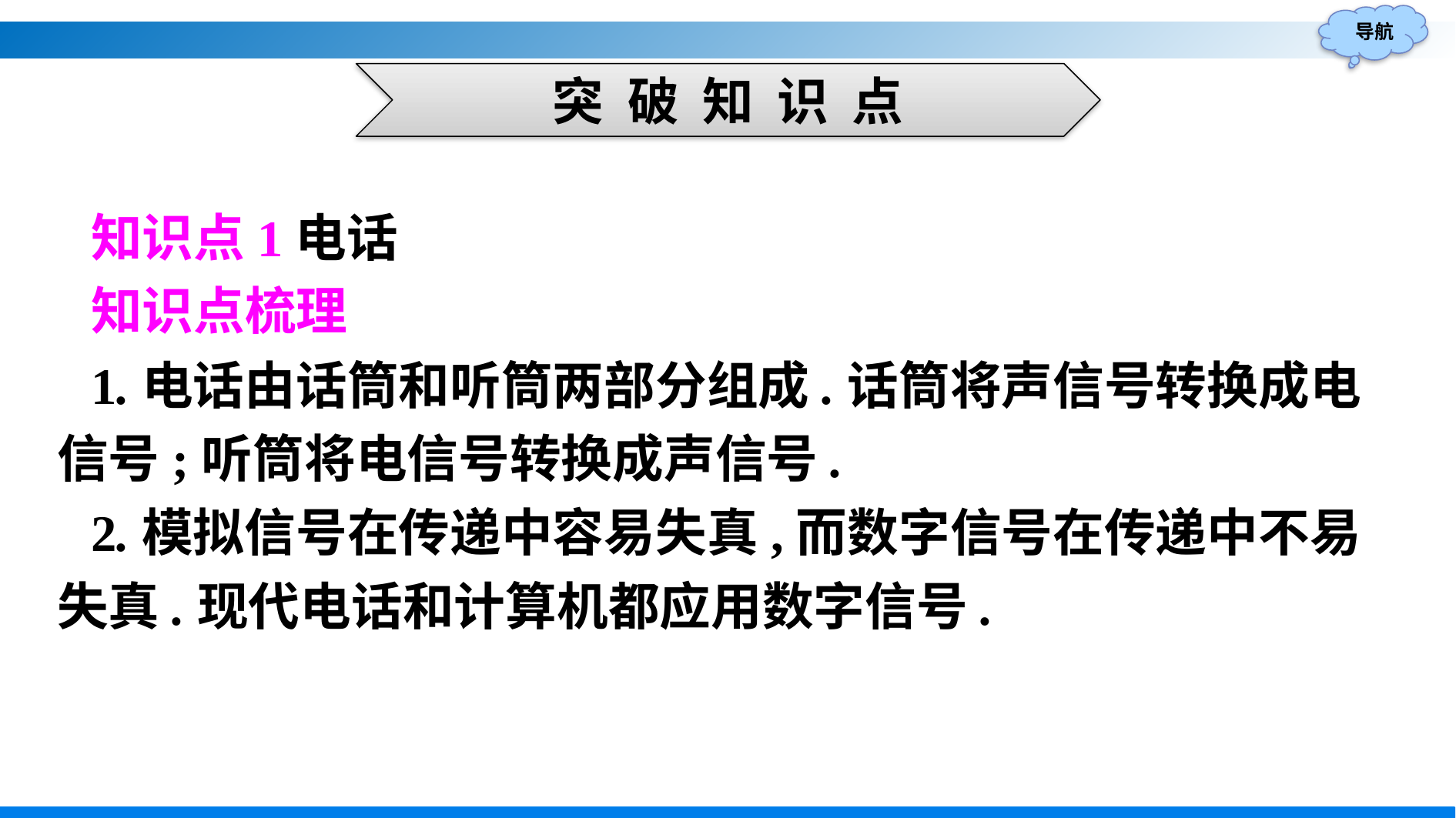

突  破  知  识  点
知识点1电话
知识点梳理
1.电话由话筒和听筒两部分组成.话筒将声信号转换成电信号;听筒将电信号转换成声信号.
2.模拟信号在传递中容易失真,而数字信号在传递中不易失真.现代电话和计算机都应用数字信号.